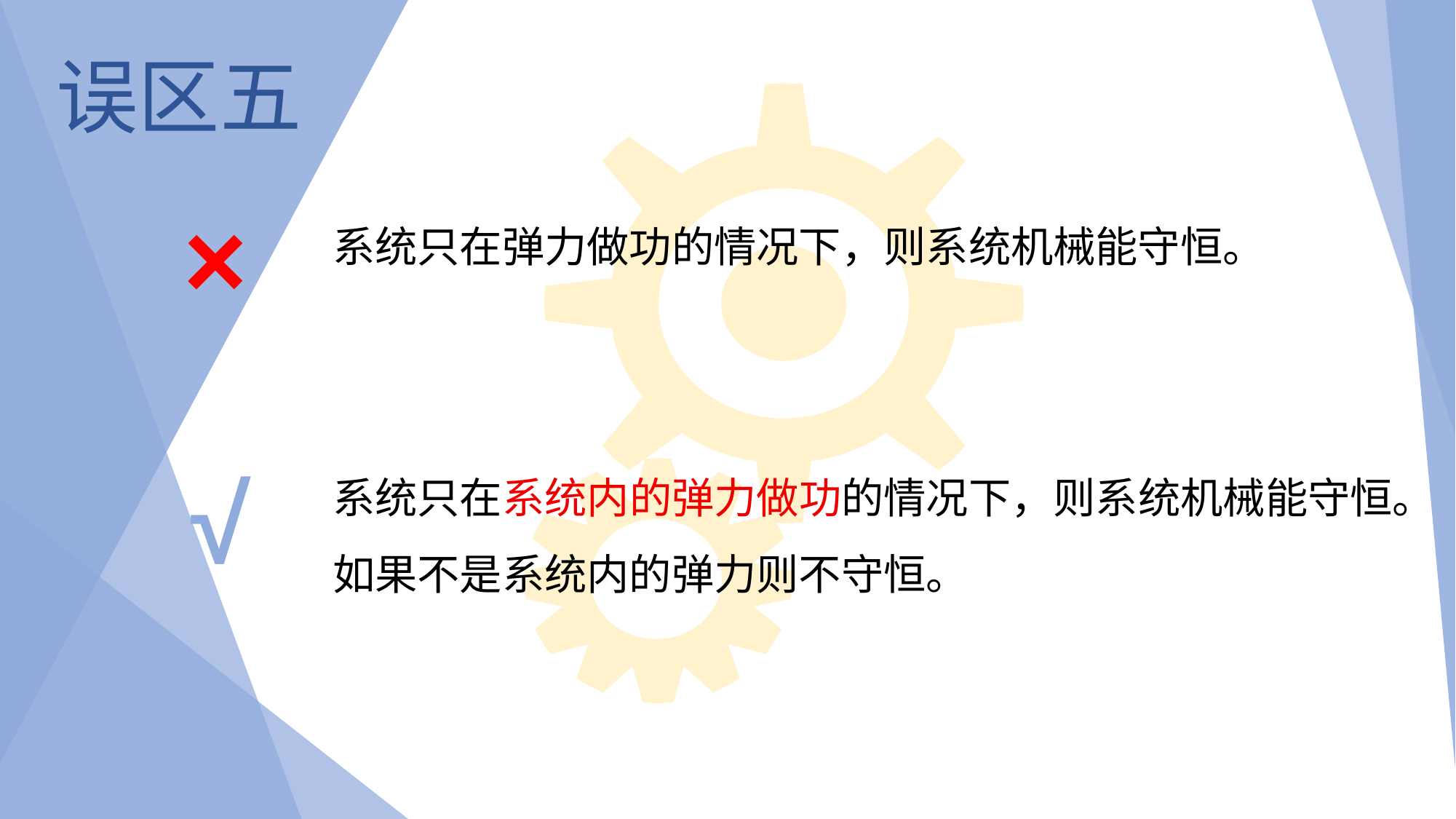

误区五

×

系统只在弹力做功的情况下，则系统机械能守恒。

系统只在系统内的弹力做功的情况下，则系统机械能守恒。
如果不是系统内的弹力则不守恒。

√